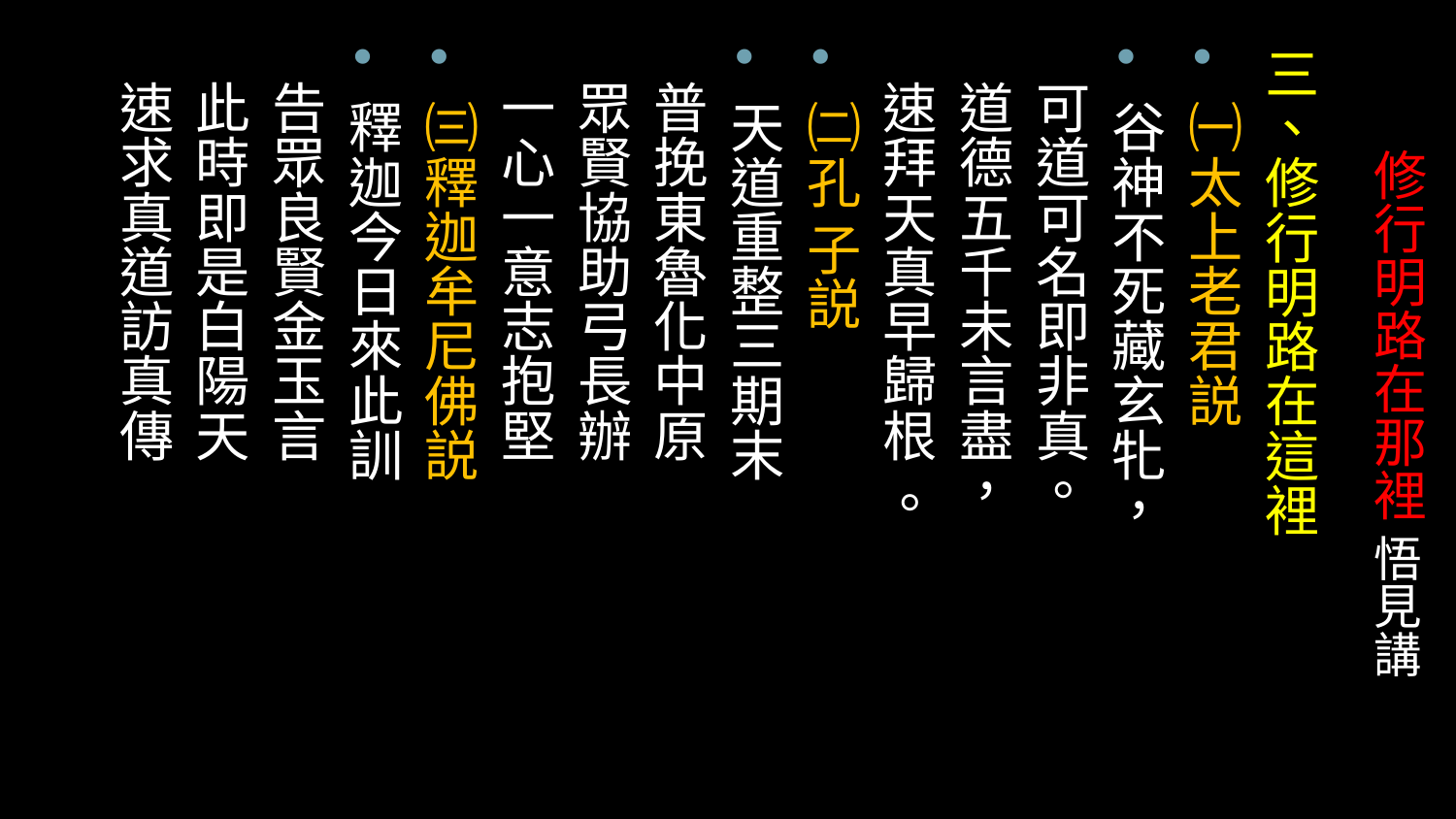

三、修行明路在這裡
㈠太上老君説
谷神不死藏玄牝，
  可道可名即非真。
  道德五千未言盡，
  速拜天真早歸根 。
㈡孔 子説
天道重整三期末
  普挽東魯化中原
  眾賢協助弓長辦
  一心一意志抱堅
㈢釋迦牟尼佛説
釋迦今日來此訓
  告眾良賢金玉言
  此時即是白陽天
  速求真道訪真傳

# 修行明路在那裡 悟見講